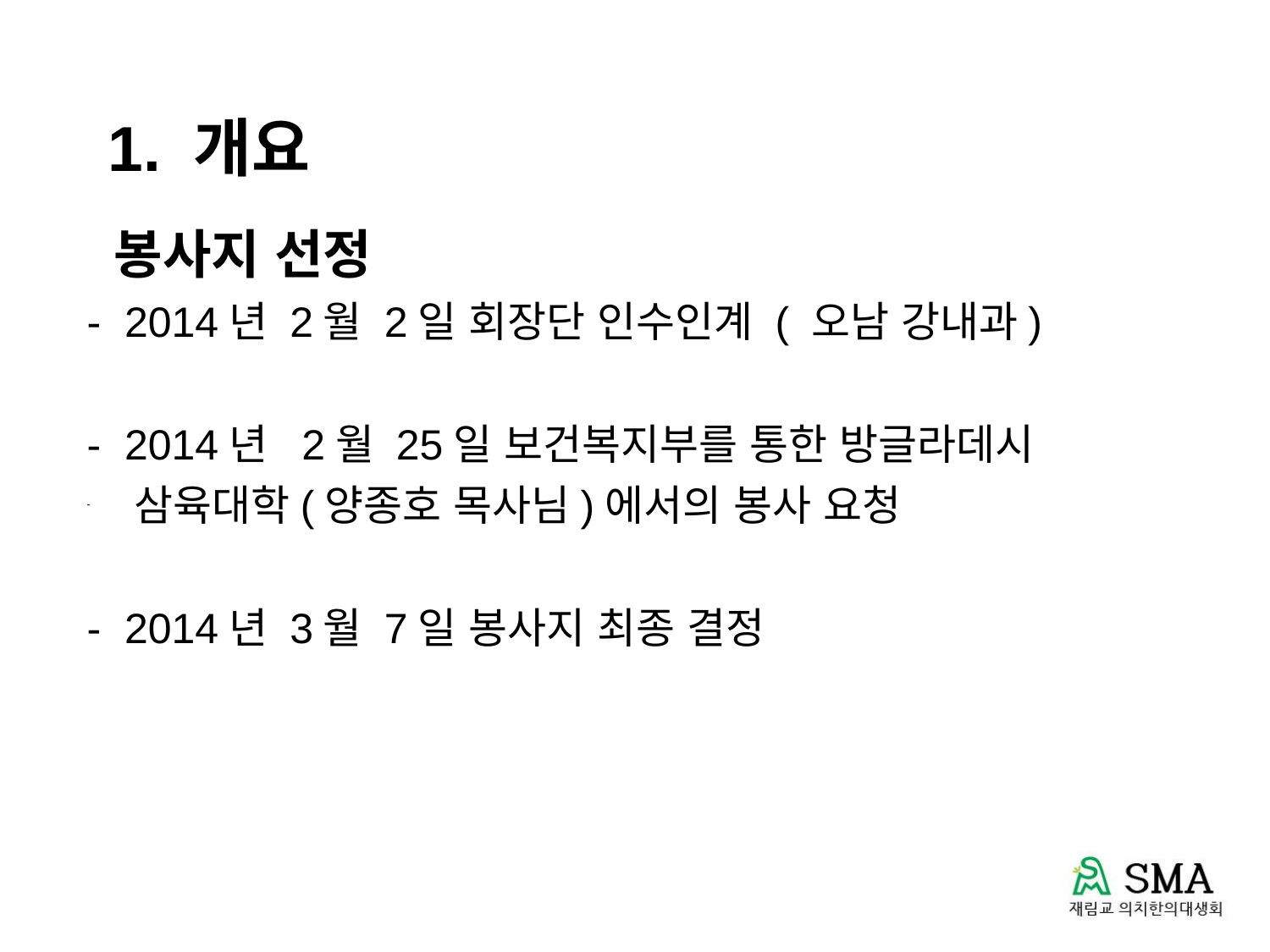

# 1. 개요
 봉사지 선정
-  2014년 2월 2일 회장단 인수인계 ( 오남 강내과)

-  2014년  2월 25일 보건복지부를 통한 방글라데시
삼육대학(양종호 목사님)에서의 봉사 요청

-  2014년 3월 7일 봉사지 최종 결정